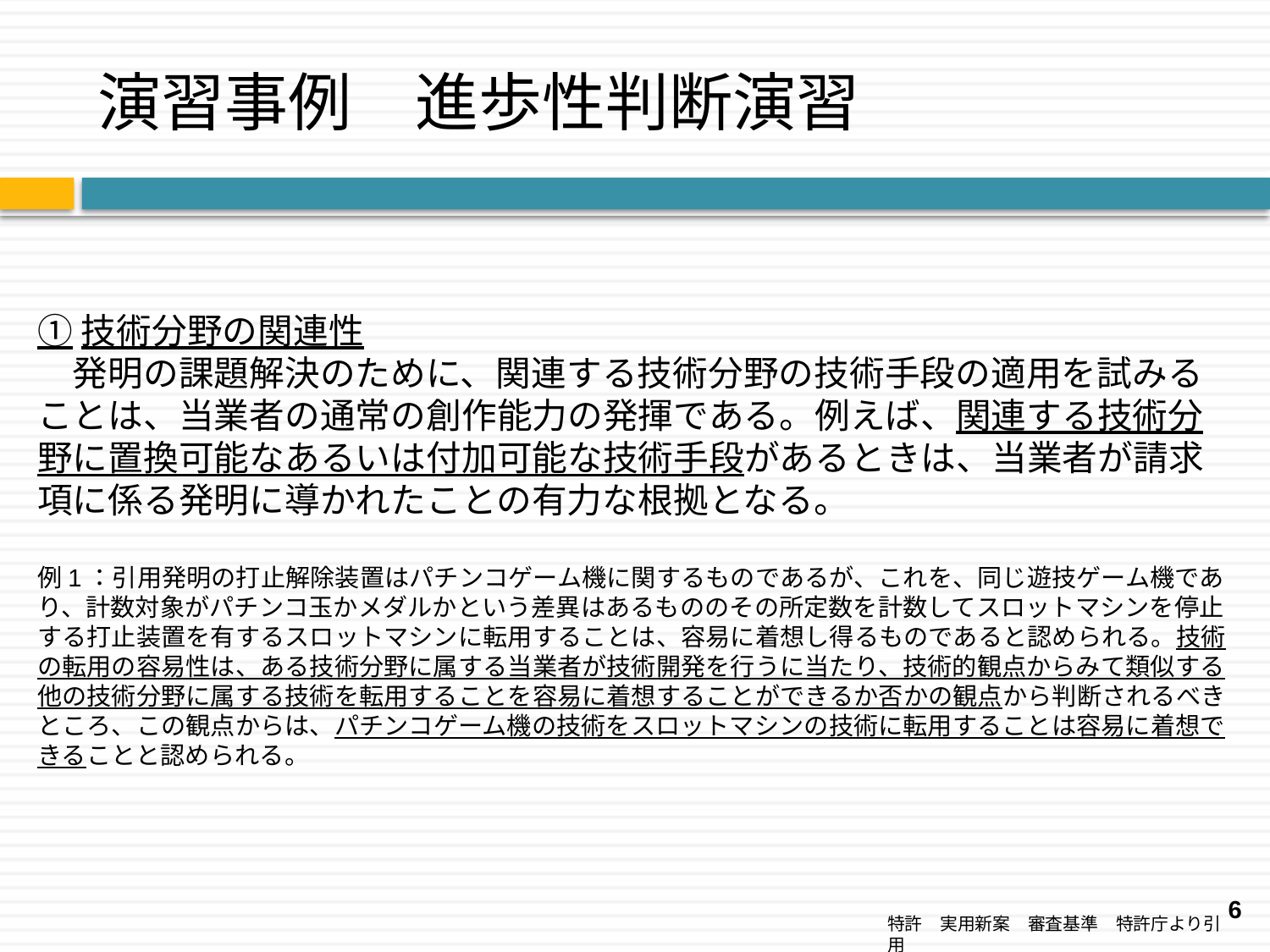

# 演習事例　進歩性判断演習
①技術分野の関連性
　発明の課題解決のために、関連する技術分野の技術手段の適用を試みることは、当業者の通常の創作能力の発揮である。例えば、関連する技術分野に置換可能なあるいは付加可能な技術手段があるときは、当業者が請求項に係る発明に導かれたことの有力な根拠となる。

例1：引用発明の打止解除装置はパチンコゲーム機に関するものであるが、これを、同じ遊技ゲーム機であり、計数対象がパチンコ玉かメダルかという差異はあるもののその所定数を計数してスロットマシンを停止する打止装置を有するスロットマシンに転用することは、容易に着想し得るものであると認められる。技術の転用の容易性は、ある技術分野に属する当業者が技術開発を行うに当たり、技術的観点からみて類似する他の技術分野に属する技術を転用することを容易に着想することができるか否かの観点から判断されるべきところ、この観点からは、パチンコゲーム機の技術をスロットマシンの技術に転用することは容易に着想できることと認められる。

6
特許　実用新案　審査基準　特許庁より引用